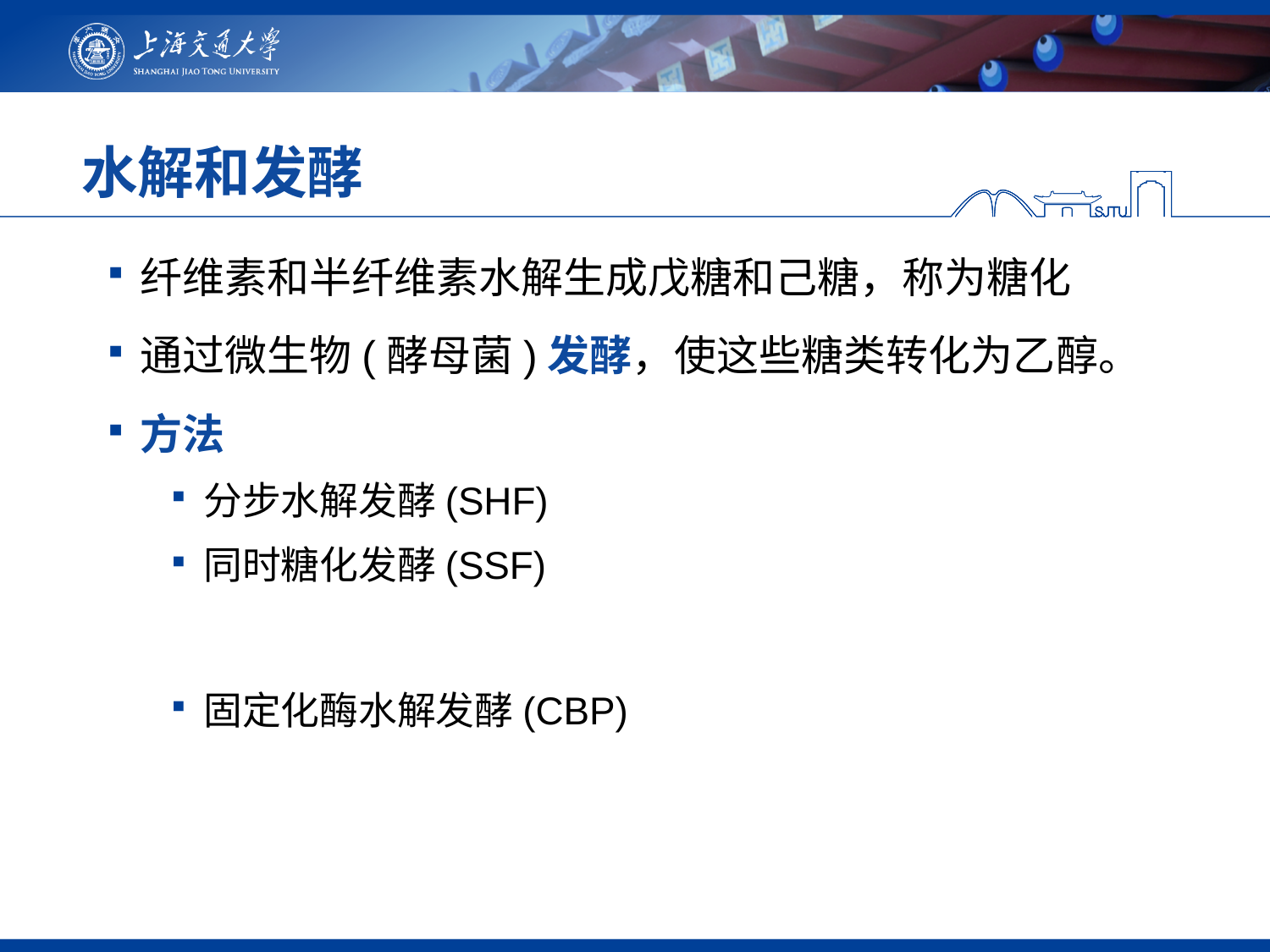

# 水解和发酵
纤维素和半纤维素水解生成戊糖和己糖，称为糖化
通过微生物(酵母菌)发酵，使这些糖类转化为乙醇。
方法
分步水解发酵(SHF)
同时糖化发酵(SSF)

固定化酶水解发酵(CBP)